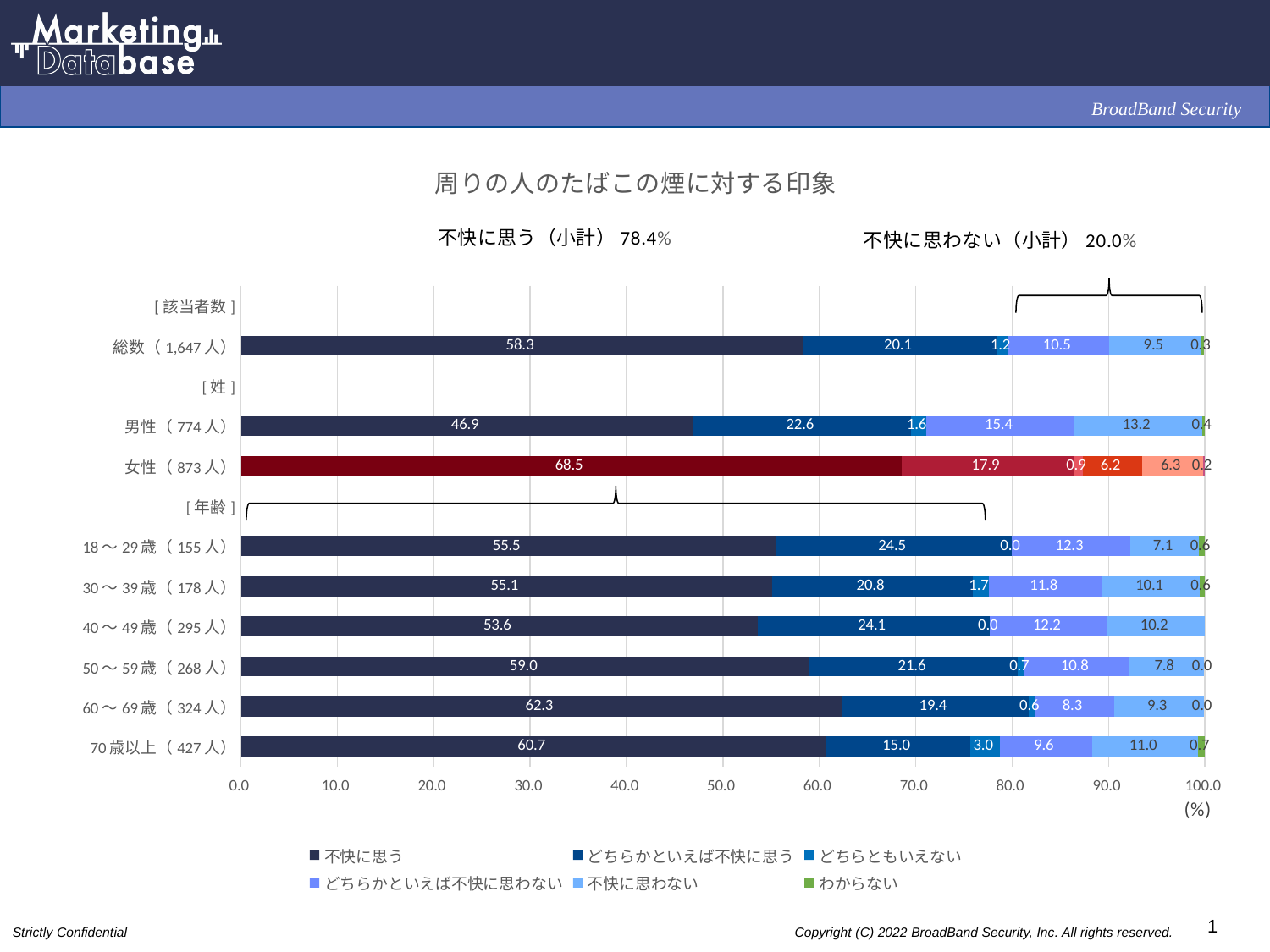

### Chart: 周りの人のたばこの煙に対する印象

| Category | 不快に思う | どちらかといえば不快に思う | どちらともいえない | どちらかといえば不快に思わない | 不快に思わない | わからない |
|---|---|---|---|---|---|---|
| [該当者数] | None | None | None | None | None | None |
| 総数（1,647人） | 58.3 | 20.1 | 1.2 | 10.5 | 9.5 | 0.3 |
| [姓] | None | None | None | None | None | None |
| 男性（774人） | 46.9 | 22.6 | 1.6 | 15.4 | 13.2 | 0.4 |
| 女性（873人） | 68.5 | 17.9 | 0.9 | 6.2 | 6.3 | 0.2 |
| [年齢] | None | None | None | None | None | None |
| 18～29歳（155人） | 55.5 | 24.5 | 0.0 | 12.3 | 7.1 | 0.6 |
| 30～39歳（178人） | 55.1 | 20.8 | 1.7 | 11.8 | 10.1 | 0.6 |
| 40～49歳（295人） | 53.6 | 24.1 | 0.0 | 12.2 | 10.2 | 0.0 |
| 50～59歳（268人） | 59.0 | 21.6 | 0.7 | 10.8 | 7.8 | 0.0 |
| 60～69歳（324人） | 62.3 | 19.4 | 0.6 | 8.3 | 9.3 | 0.0 |
| 70歳以上（427人） | 60.7 | 15.0 | 3.0 | 9.6 | 11.0 | 0.7 |